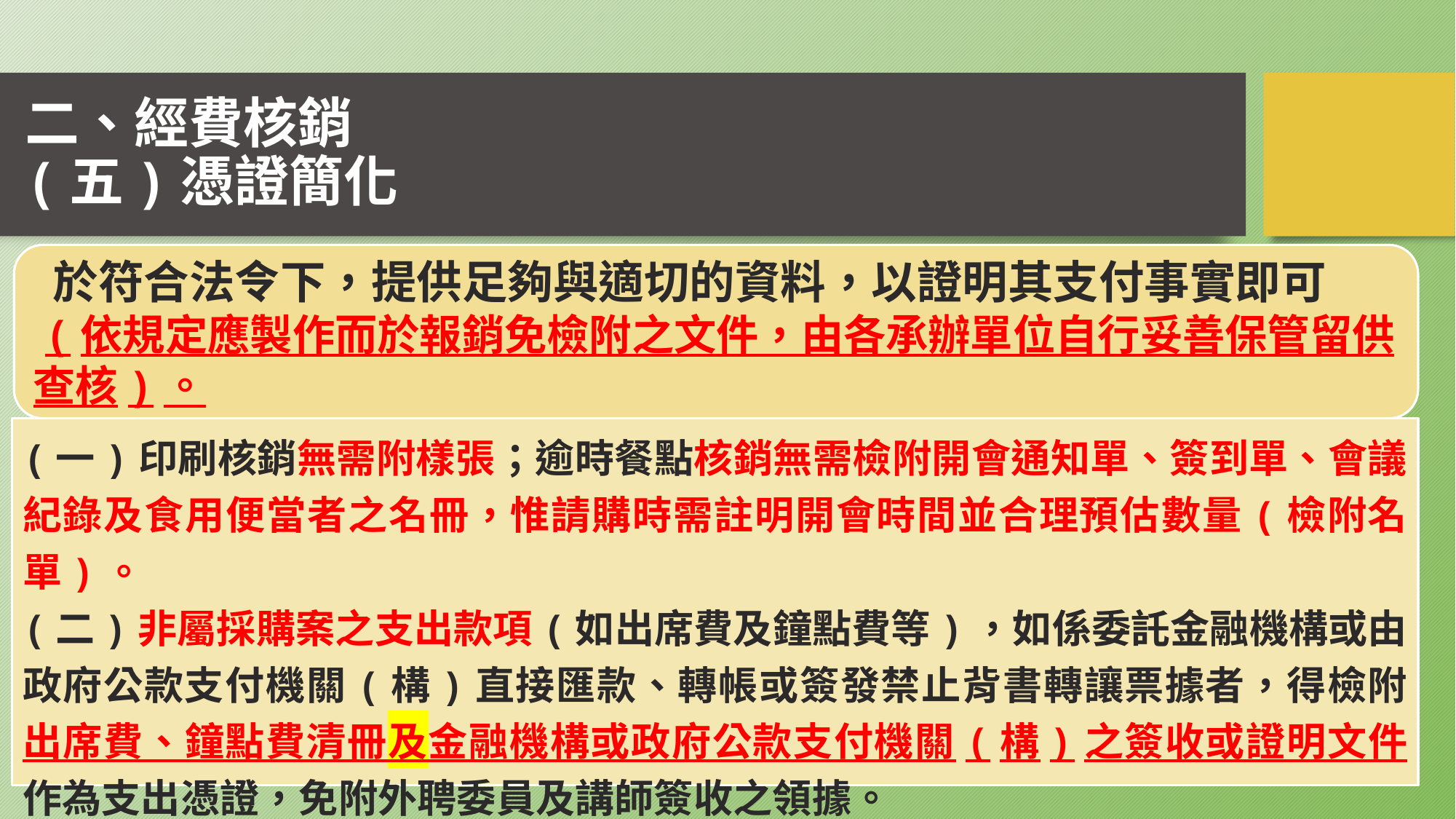

# 二、經費核銷 (五)憑證簡化
 於符合法令下，提供足夠與適切的資料，以證明其支付事實即可
 (依規定應製作而於報銷免檢附之文件，由各承辦單位自行妥善保管留供查核)。
(一)印刷核銷無需附樣張；逾時餐點核銷無需檢附開會通知單、簽到單、會議紀錄及食用便當者之名冊，惟請購時需註明開會時間並合理預估數量(檢附名單)。
(二)非屬採購案之支出款項(如出席費及鐘點費等)，如係委託金融機構或由政府公款支付機關(構)直接匯款、轉帳或簽發禁止背書轉讓票據者，得檢附出席費、鐘點費清冊及金融機構或政府公款支付機關(構)之簽收或證明文件作為支出憑證，免附外聘委員及講師簽收之領據。